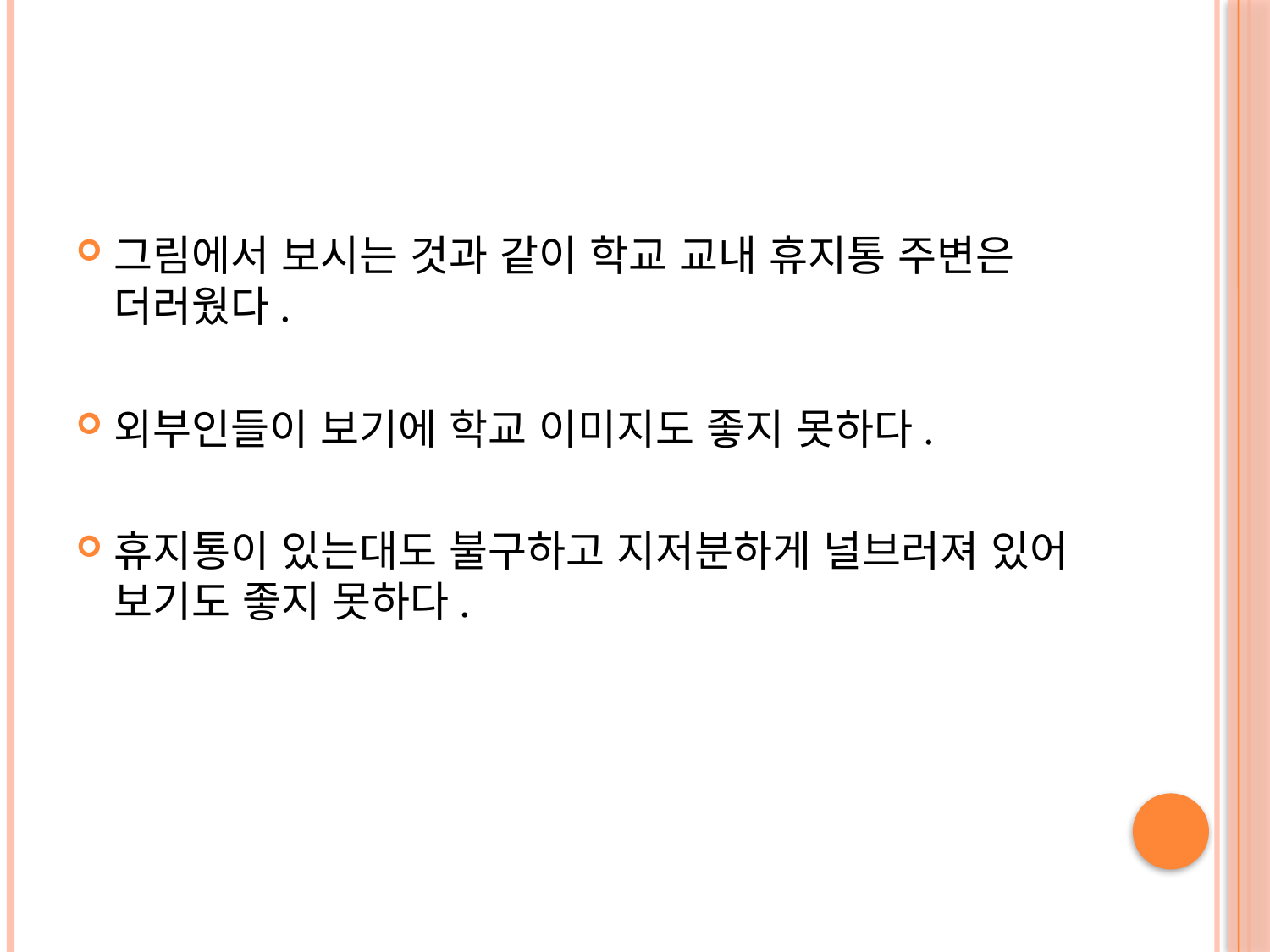

#
그림에서 보시는 것과 같이 학교 교내 휴지통 주변은 더러웠다.

외부인들이 보기에 학교 이미지도 좋지 못하다.

휴지통이 있는대도 불구하고 지저분하게 널브러져 있어 보기도 좋지 못하다.